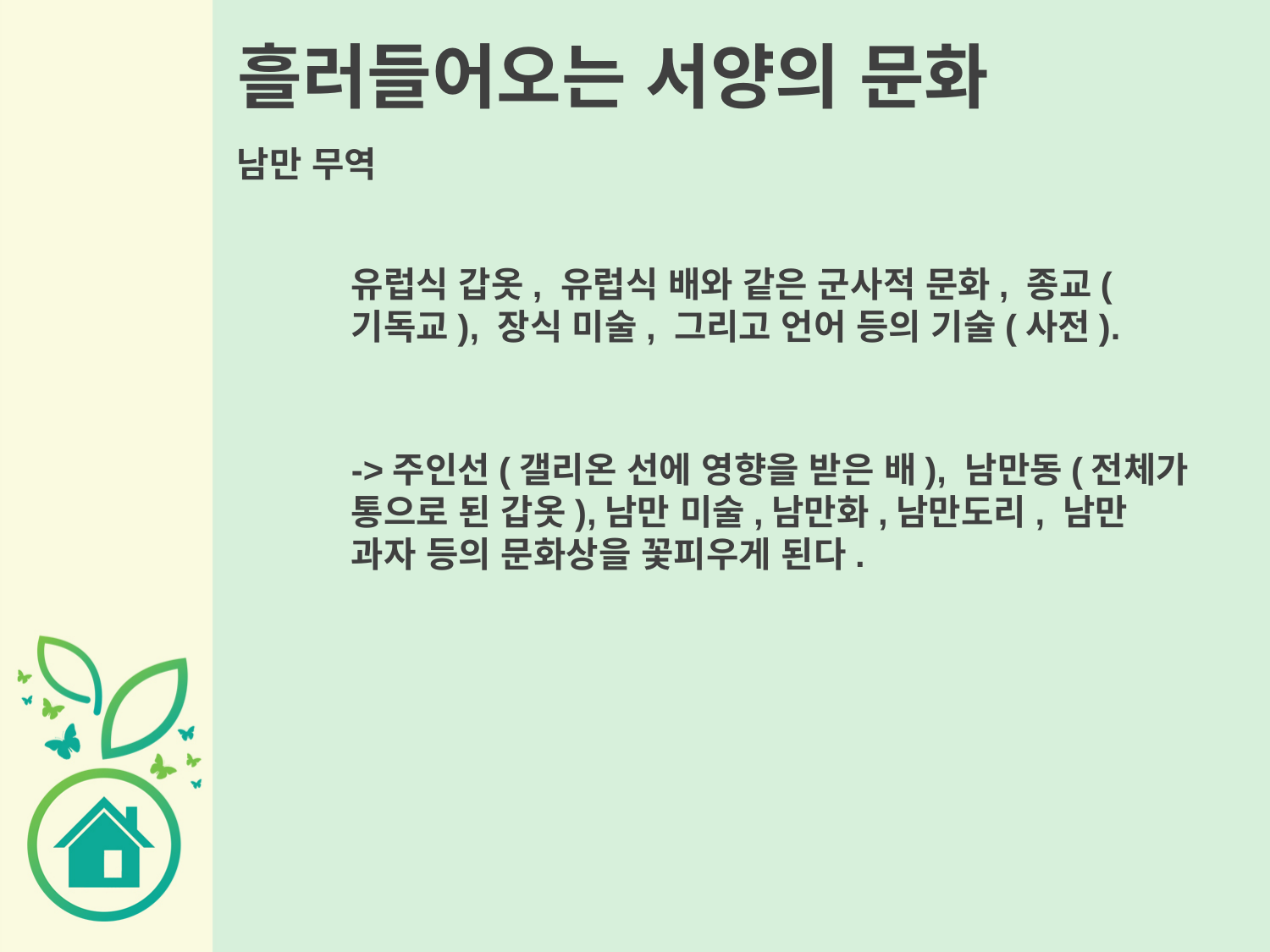

# 흘러들어오는 서양의 문화
남만 무역
유럽식 갑옷, 유럽식 배와 같은 군사적 문화, 종교(기독교), 장식 미술, 그리고 언어 등의 기술(사전).

->주인선(갤리온 선에 영향을 받은 배), 남만동(전체가 통으로 된 갑옷),남만 미술,남만화,남만도리, 남만 과자 등의 문화상을 꽃피우게 된다.